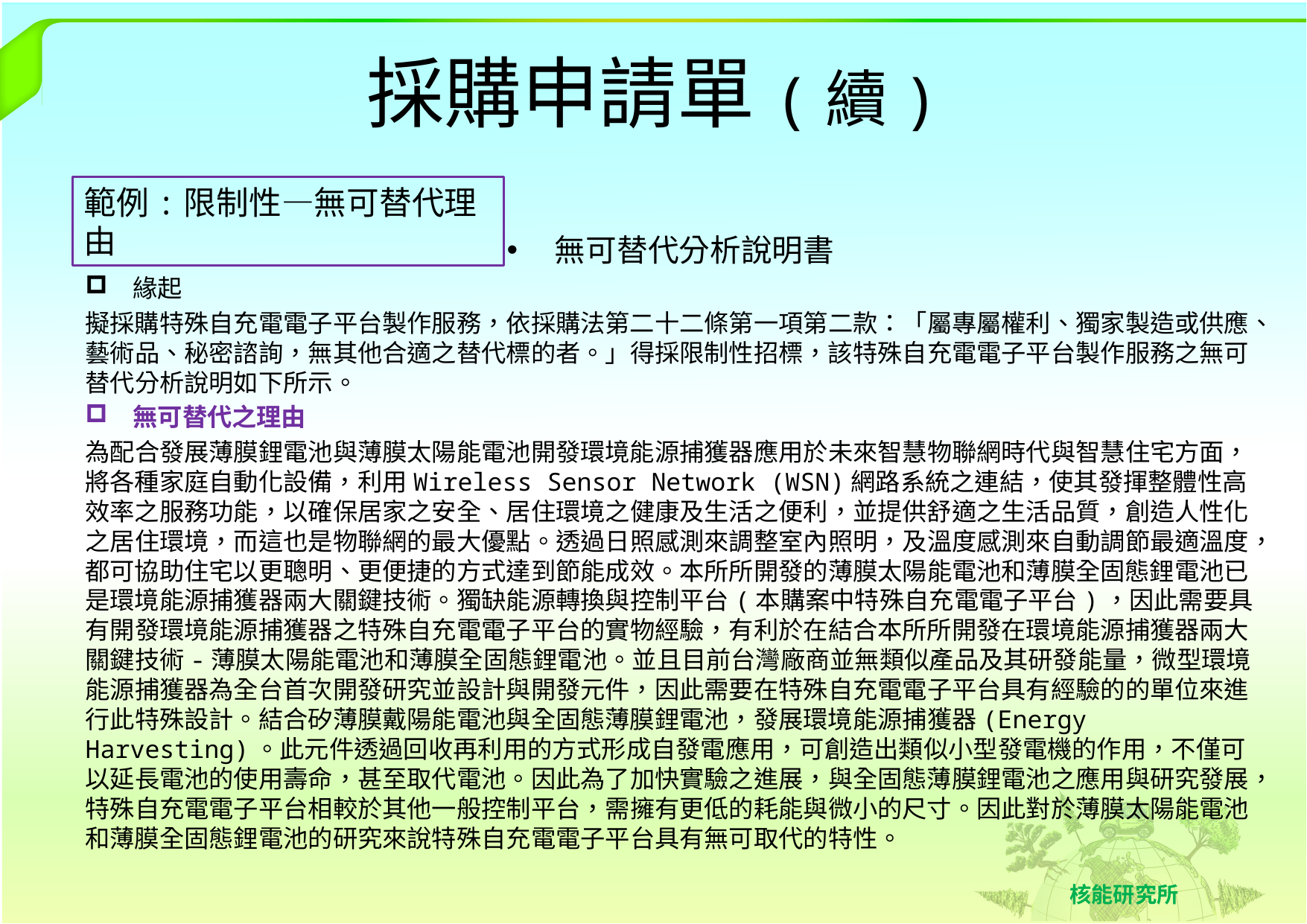

# 採購申請單(續)
範例:限制性—無可替代理由
無可替代分析說明書
緣起
擬採購特殊自充電電子平台製作服務，依採購法第二十二條第一項第二款：「屬專屬權利、獨家製造或供應、藝術品、秘密諮詢，無其他合適之替代標的者。」得採限制性招標，該特殊自充電電子平台製作服務之無可替代分析說明如下所示。
無可替代之理由
為配合發展薄膜鋰電池與薄膜太陽能電池開發環境能源捕獲器應用於未來智慧物聯網時代與智慧住宅方面，將各種家庭自動化設備，利用Wireless Sensor Network (WSN)網路系統之連結，使其發揮整體性高效率之服務功能，以確保居家之安全、居住環境之健康及生活之便利，並提供舒適之生活品質，創造人性化之居住環境，而這也是物聯網的最大優點。透過日照感測來調整室內照明，及溫度感測來自動調節最適溫度，都可協助住宅以更聰明、更便捷的方式達到節能成效。本所所開發的薄膜太陽能電池和薄膜全固態鋰電池已是環境能源捕獲器兩大關鍵技術。獨缺能源轉換與控制平台(本購案中特殊自充電電子平台)，因此需要具有開發環境能源捕獲器之特殊自充電電子平台的實物經驗，有利於在結合本所所開發在環境能源捕獲器兩大關鍵技術-薄膜太陽能電池和薄膜全固態鋰電池。並且目前台灣廠商並無類似產品及其研發能量，微型環境能源捕獲器為全台首次開發研究並設計與開發元件，因此需要在特殊自充電電子平台具有經驗的的單位來進行此特殊設計。結合矽薄膜戴陽能電池與全固態薄膜鋰電池，發展環境能源捕獲器(Energy Harvesting)。此元件透過回收再利用的方式形成自發電應用，可創造出類似小型發電機的作用，不僅可以延長電池的使用壽命，甚至取代電池。因此為了加快實驗之進展，與全固態薄膜鋰電池之應用與研究發展，特殊自充電電子平台相較於其他一般控制平台，需擁有更低的耗能與微小的尺寸。因此對於薄膜太陽能電池和薄膜全固態鋰電池的研究來說特殊自充電電子平台具有無可取代的特性。